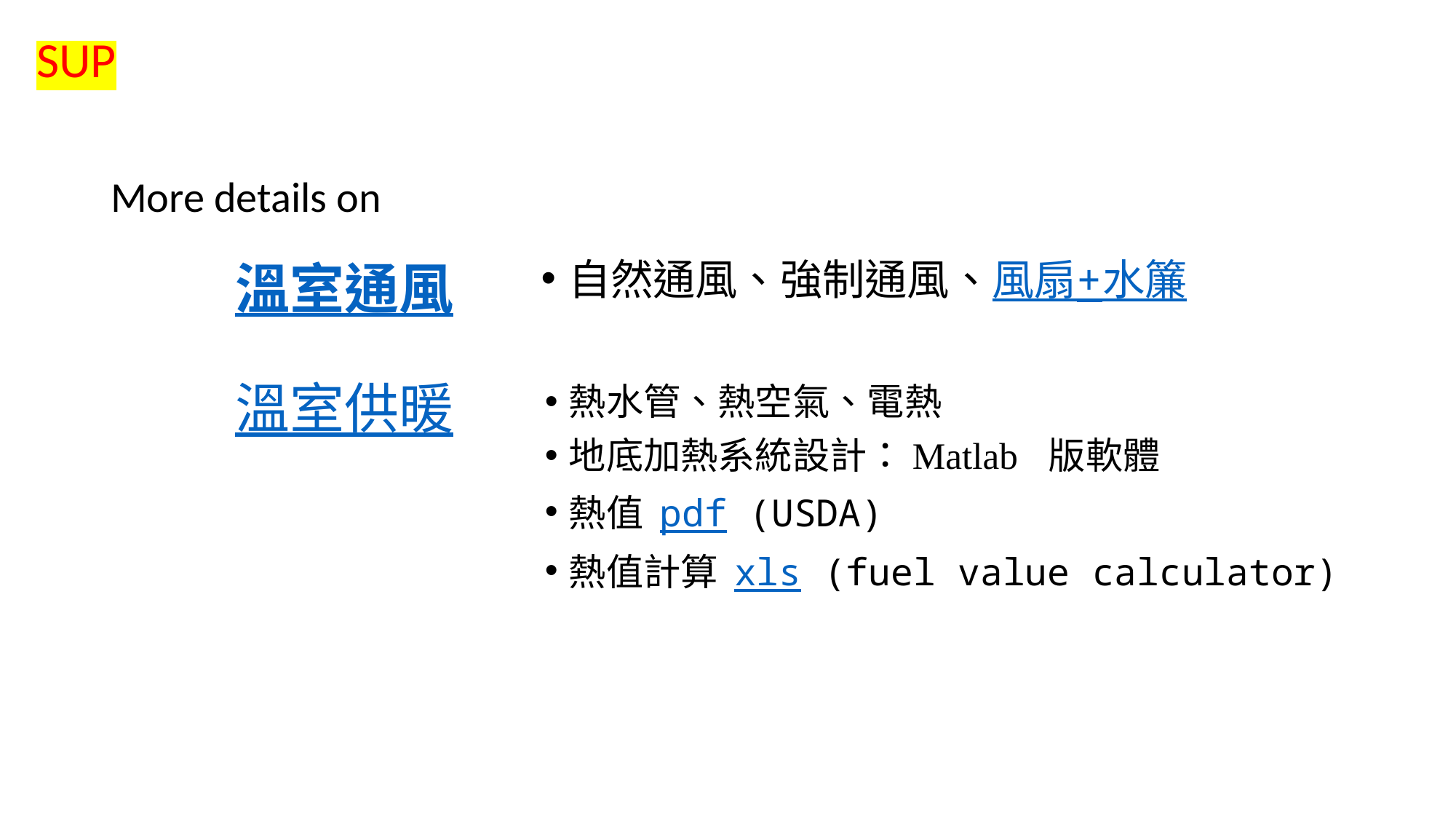

# SUP
More details on
自然通風、強制通風、風扇+水簾
溫室通風
溫室供暖
熱水管、熱空氣、電熱
地底加熱系統設計：Matlab 版軟體
熱值 pdf (USDA)
熱值計算 xls (fuel value calculator)